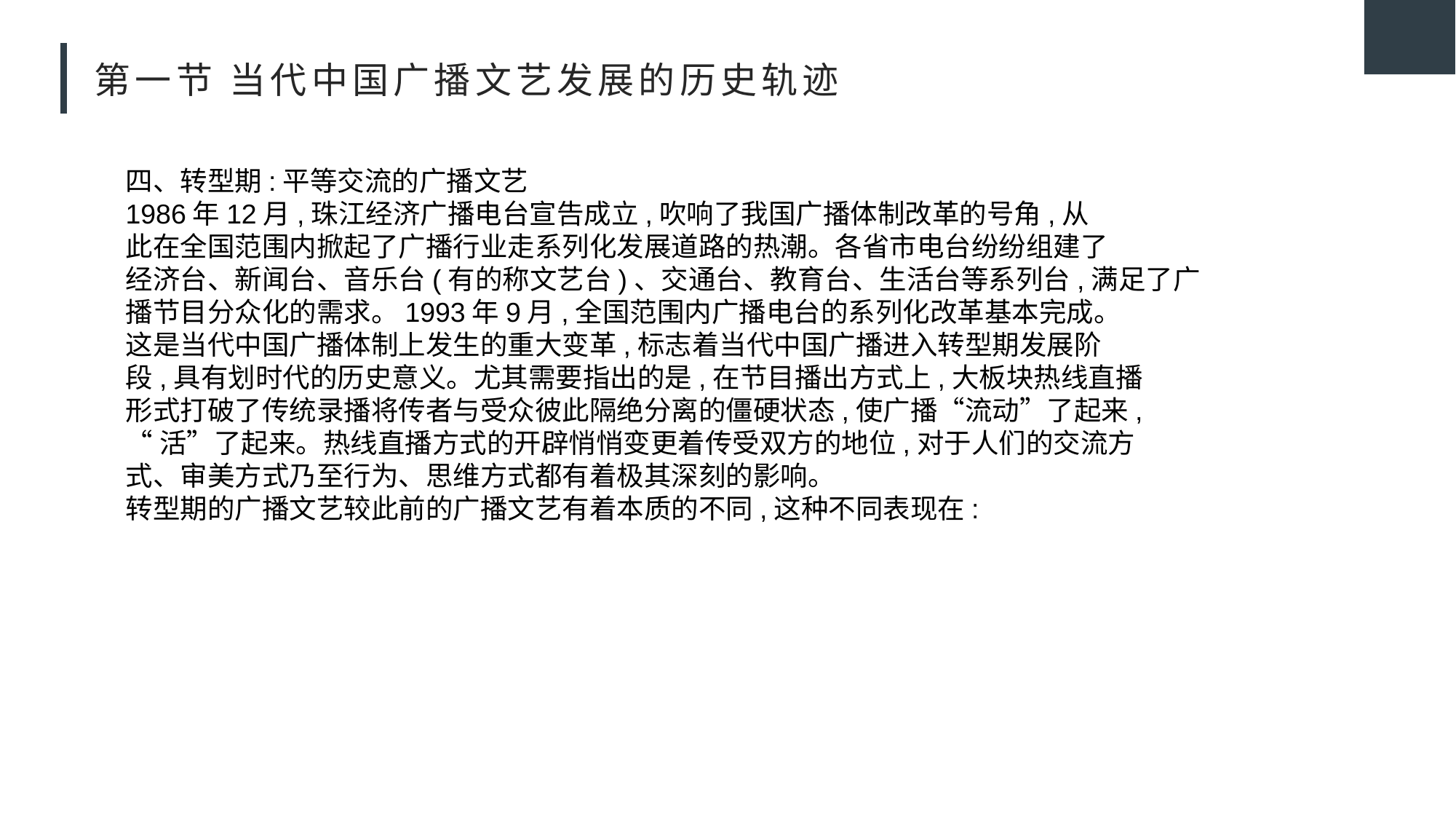

# 第一节 当代中国广播文艺发展的历史轨迹
四、转型期:平等交流的广播文艺
1986年12月,珠江经济广播电台宣告成立,吹响了我国广播体制改革的号角,从
此在全国范围内掀起了广播行业走系列化发展道路的热潮。各省市电台纷纷组建了
经济台、新闻台、音乐台(有的称文艺台)、交通台、教育台、生活台等系列台,满足了广
播节目分众化的需求。1993年9月,全国范围内广播电台的系列化改革基本完成。
这是当代中国广播体制上发生的重大变革,标志着当代中国广播进入转型期发展阶
段,具有划时代的历史意义。尤其需要指出的是,在节目播出方式上,大板块热线直播
形式打破了传统录播将传者与受众彼此隔绝分离的僵硬状态,使广播“流动”了起来,
“活”了起来。热线直播方式的开辟悄悄变更着传受双方的地位,对于人们的交流方
式、审美方式乃至行为、思维方式都有着极其深刻的影响。
转型期的广播文艺较此前的广播文艺有着本质的不同,这种不同表现在: